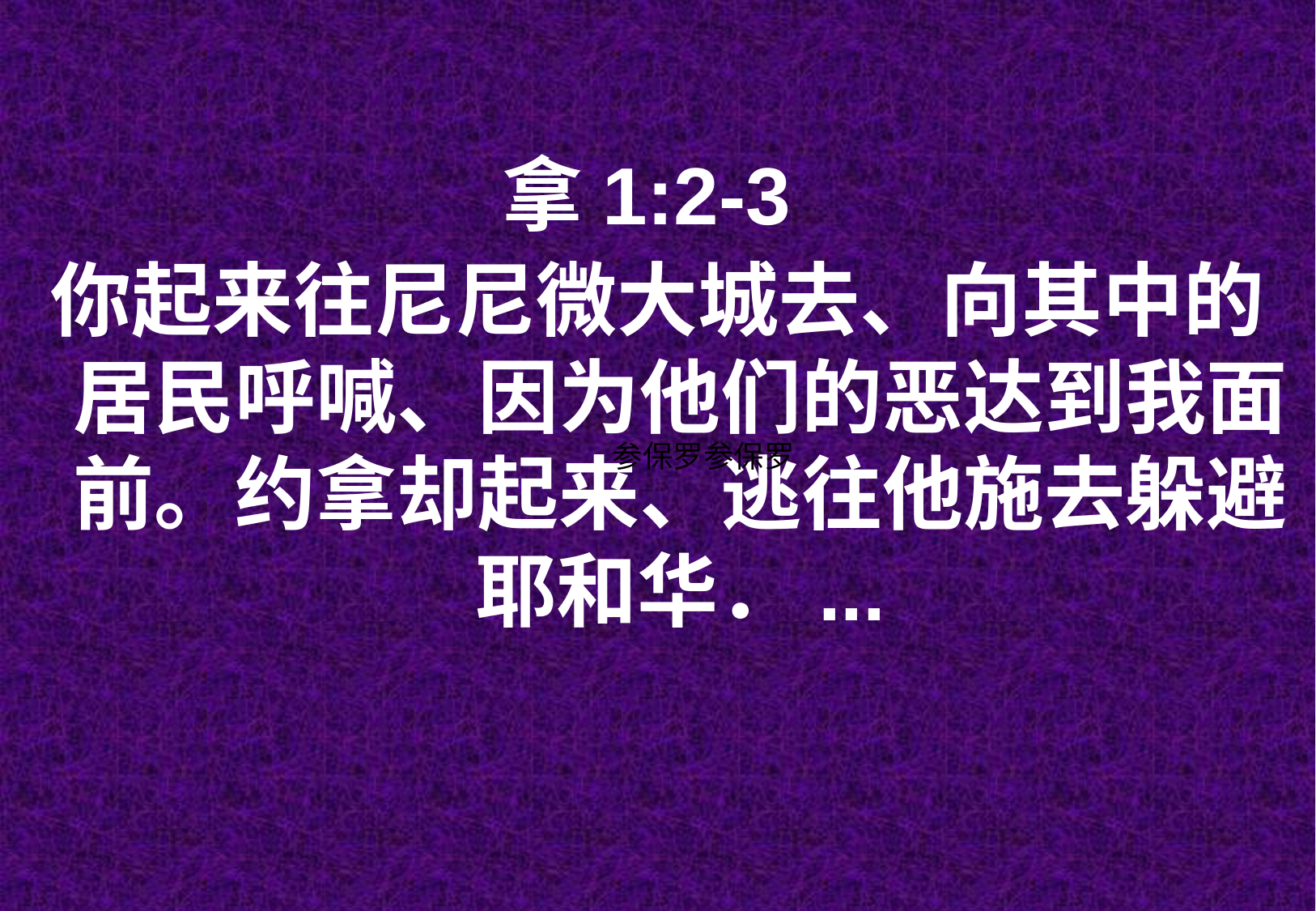

拿1:2-3
你起来往尼尼微大城去、向其中的居民呼喊、因为他们的恶达到我面前。约拿却起来、逃往他施去躲避耶和华．...
参保罗参保罗